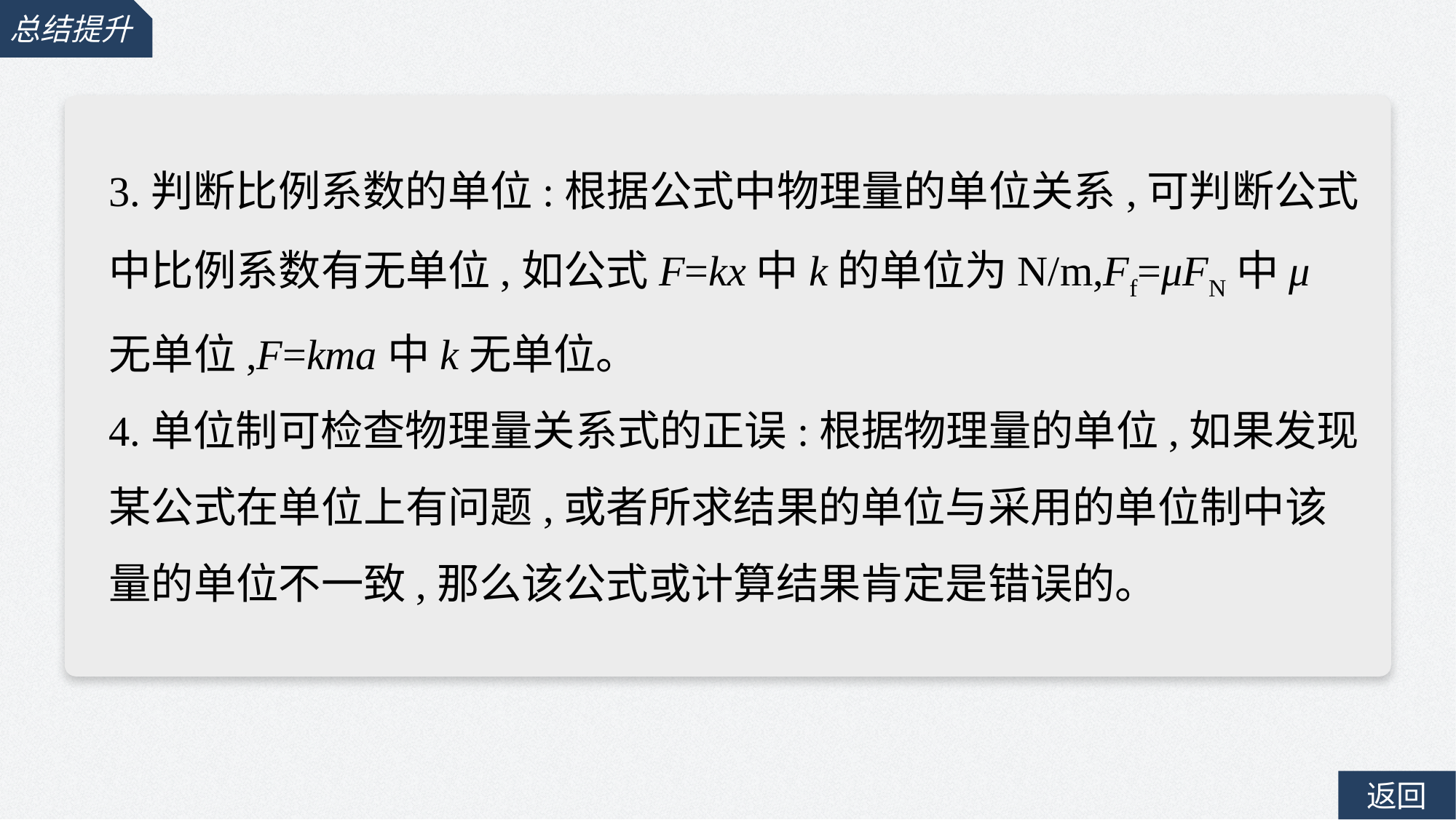

总结提升

3.判断比例系数的单位:根据公式中物理量的单位关系,可判断公式中比例系数有无单位,如公式F=kx中k的单位为N/m,Ff=μFN中μ无单位,F=kma中k无单位。
4.单位制可检查物理量关系式的正误:根据物理量的单位,如果发现某公式在单位上有问题,或者所求结果的单位与采用的单位制中该量的单位不一致,那么该公式或计算结果肯定是错误的。
返回